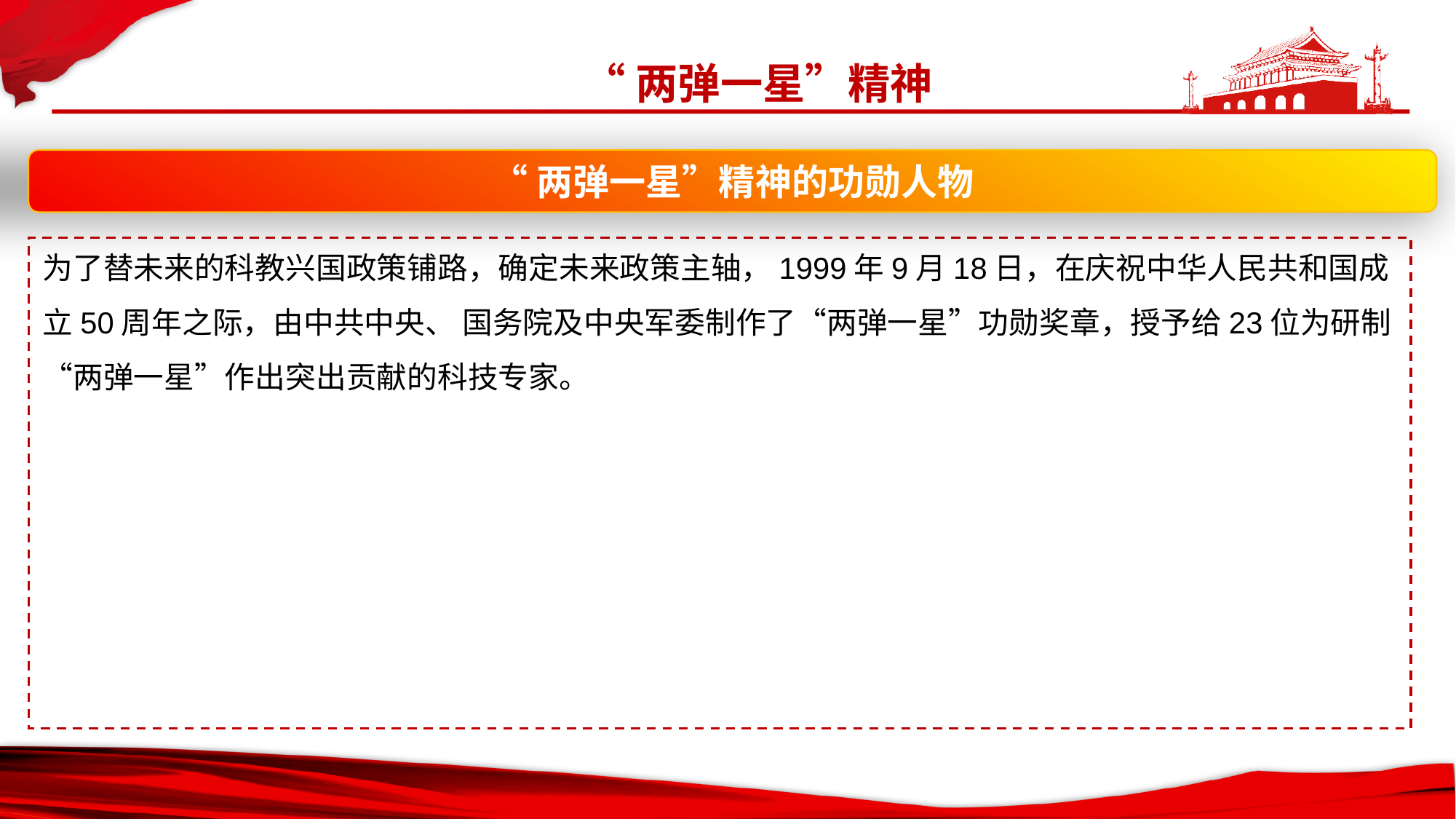

“两弹一星”精神
“两弹一星”精神的功勋人物
为了替未来的科教兴国政策铺路，确定未来政策主轴，1999年9月18日，在庆祝中华人民共和国成立50周年之际，由中共中央、 国务院及中央军委制作了“两弹一星”功勋奖章，授予给23位为研制“两弹一星”作出突出贡献的科技专家。